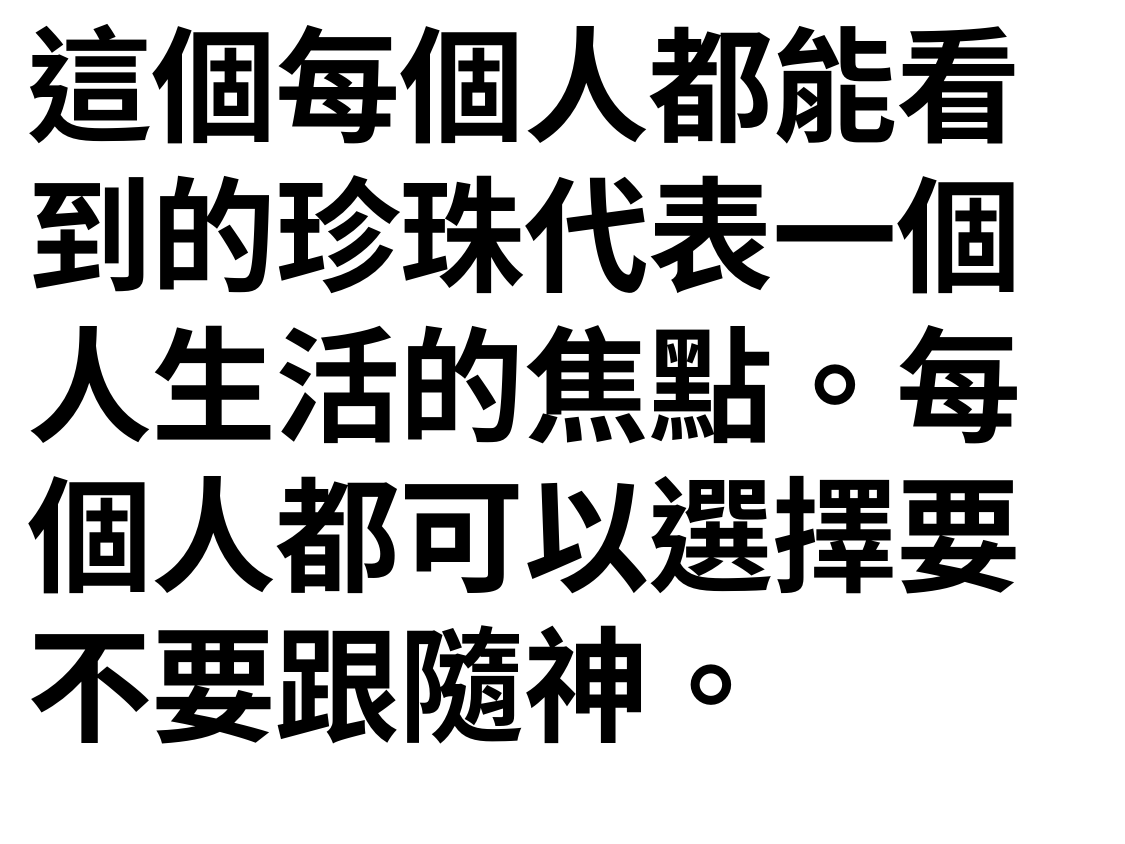

這個每個人都能看到的珍珠代表一個人生活的焦點。每個人都可以選擇要不要跟隨神。